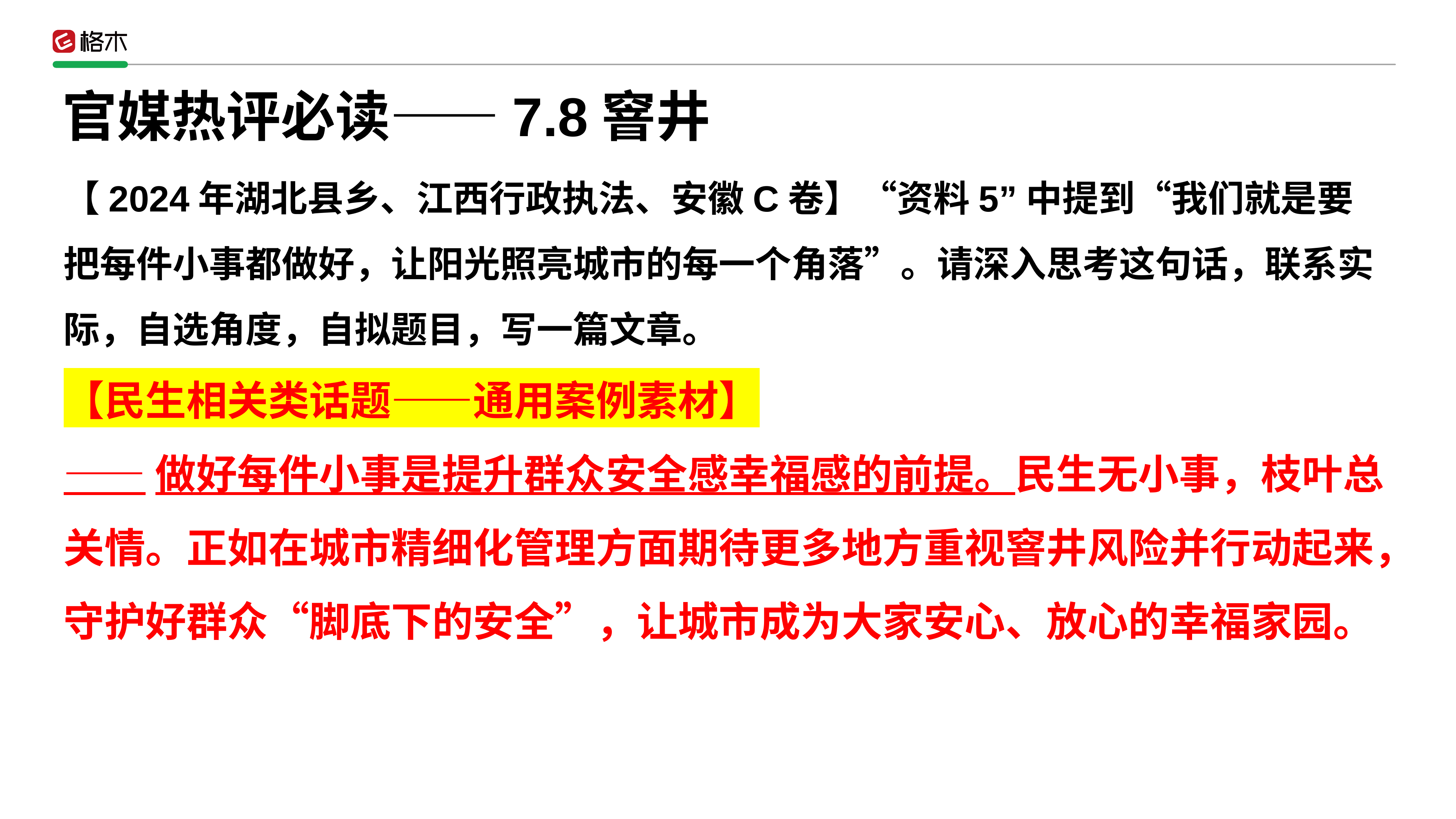

官媒热评必读——7.8窨井
【2024年湖北县乡、江西行政执法、安徽C卷】“资料5”中提到“我们就是要把每件小事都做好，让阳光照亮城市的每一个角落”。请深入思考这句话，联系实际，自选角度，自拟题目，写一篇文章。
【民生相关类话题——通用案例素材】
——做好每件小事是提升群众安全感幸福感的前提。民生无小事，枝叶总关情。正如在城市精细化管理方面期待更多地方重视窨井风险并行动起来，守护好群众“脚底下的安全”，让城市成为大家安心、放心的幸福家园。